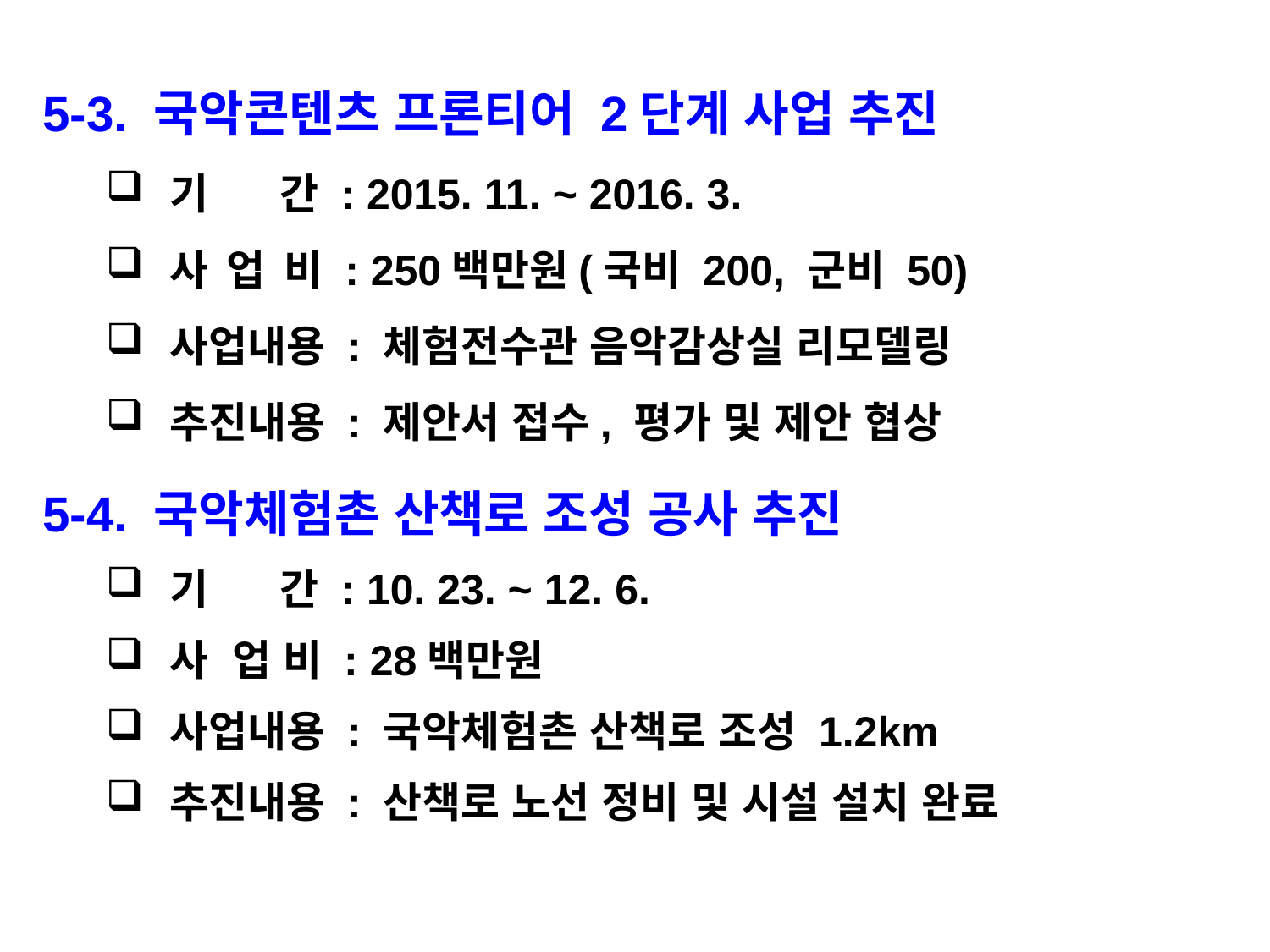

5-3. 국악콘텐츠 프론티어 2단계 사업 추진
기      간 : 2015. 11. ~ 2016. 3.
사 업 비 : 250백만원(국비 200, 군비 50)
사업내용 : 체험전수관 음악감상실 리모델링
추진내용 : 제안서 접수, 평가 및 제안 협상
5-4. 국악체험촌 산책로 조성 공사 추진
기      간 : 10. 23. ~ 12. 6.
사  업 비 : 28백만원
사업내용 : 국악체험촌 산책로 조성 1.2km
추진내용 : 산책로 노선 정비 및 시설 설치 완료